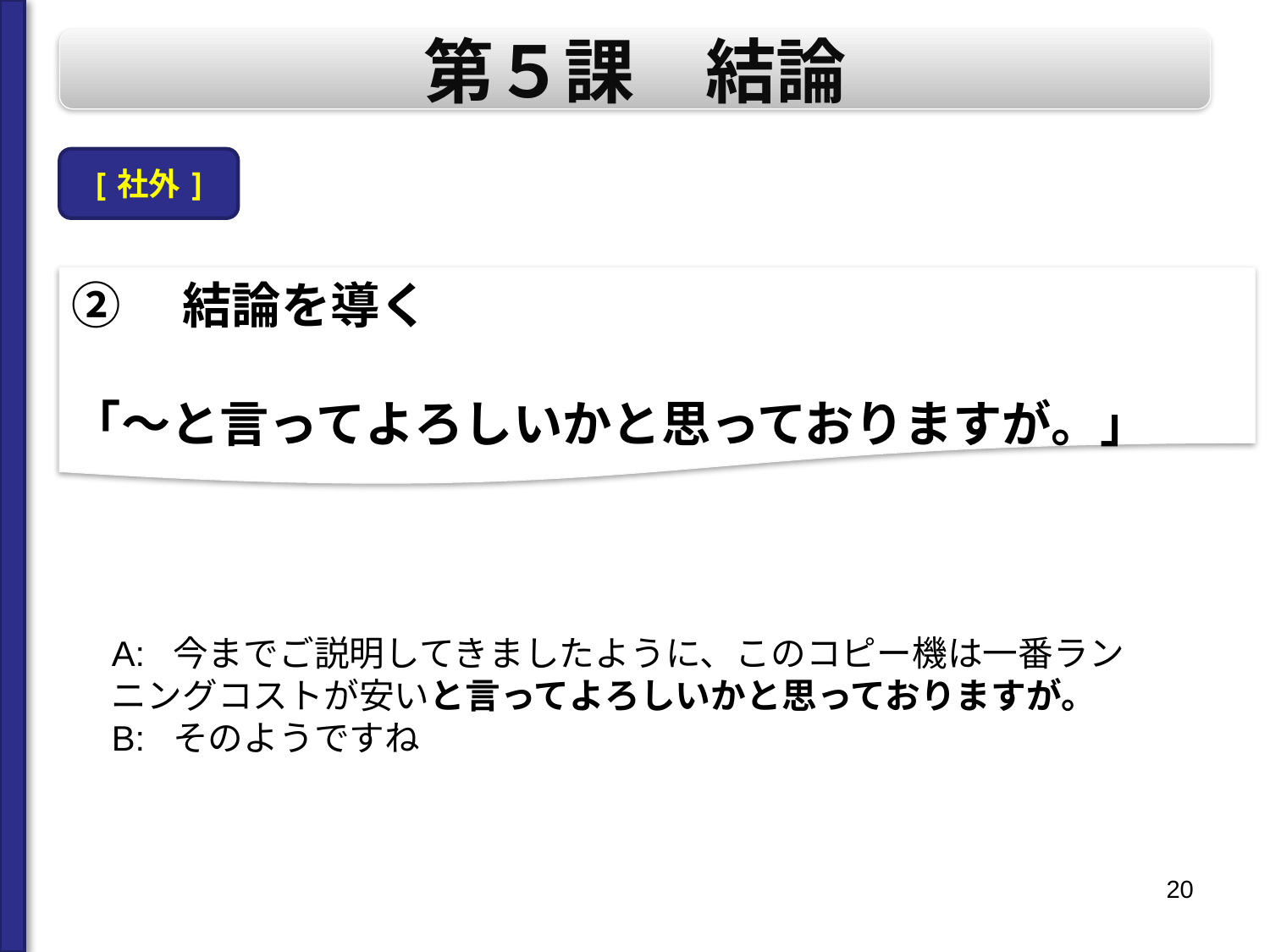

第５課　結論
[社外]
②　結論を導く

「～と言ってよろしいかと思っておりますが。」
A:  今までご説明してきましたように、このコピー機は一番ランニングコストが安いと言ってよろしいかと思っておりますが。
B:  そのようですね
20